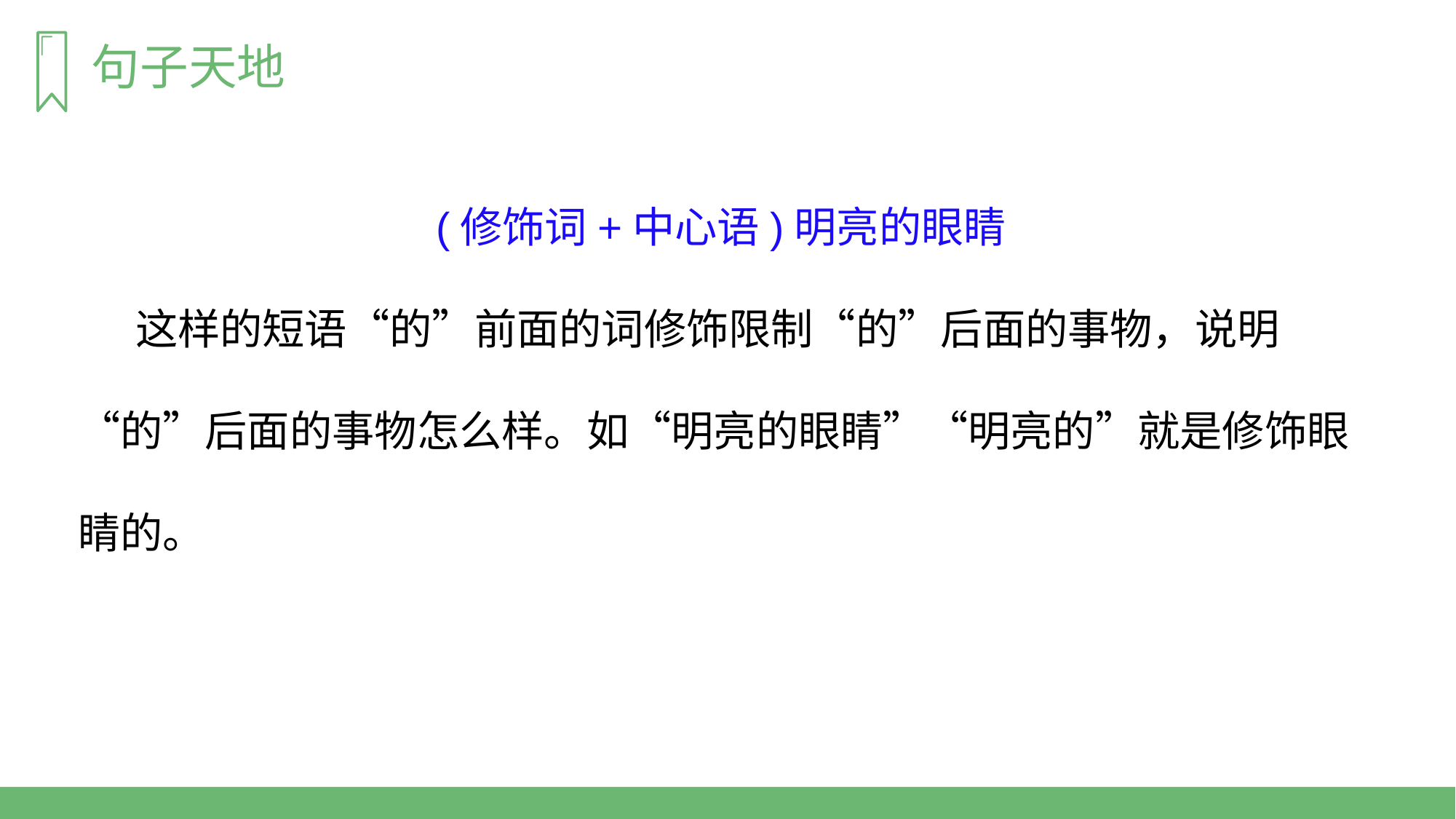

句子天地
(修饰词+中心语)明亮的眼睛
     这样的短语“的”前面的词修饰限制“的”后面的事物，说明“的”后面的事物怎么样。如“明亮的眼睛”“明亮的”就是修饰眼睛的。